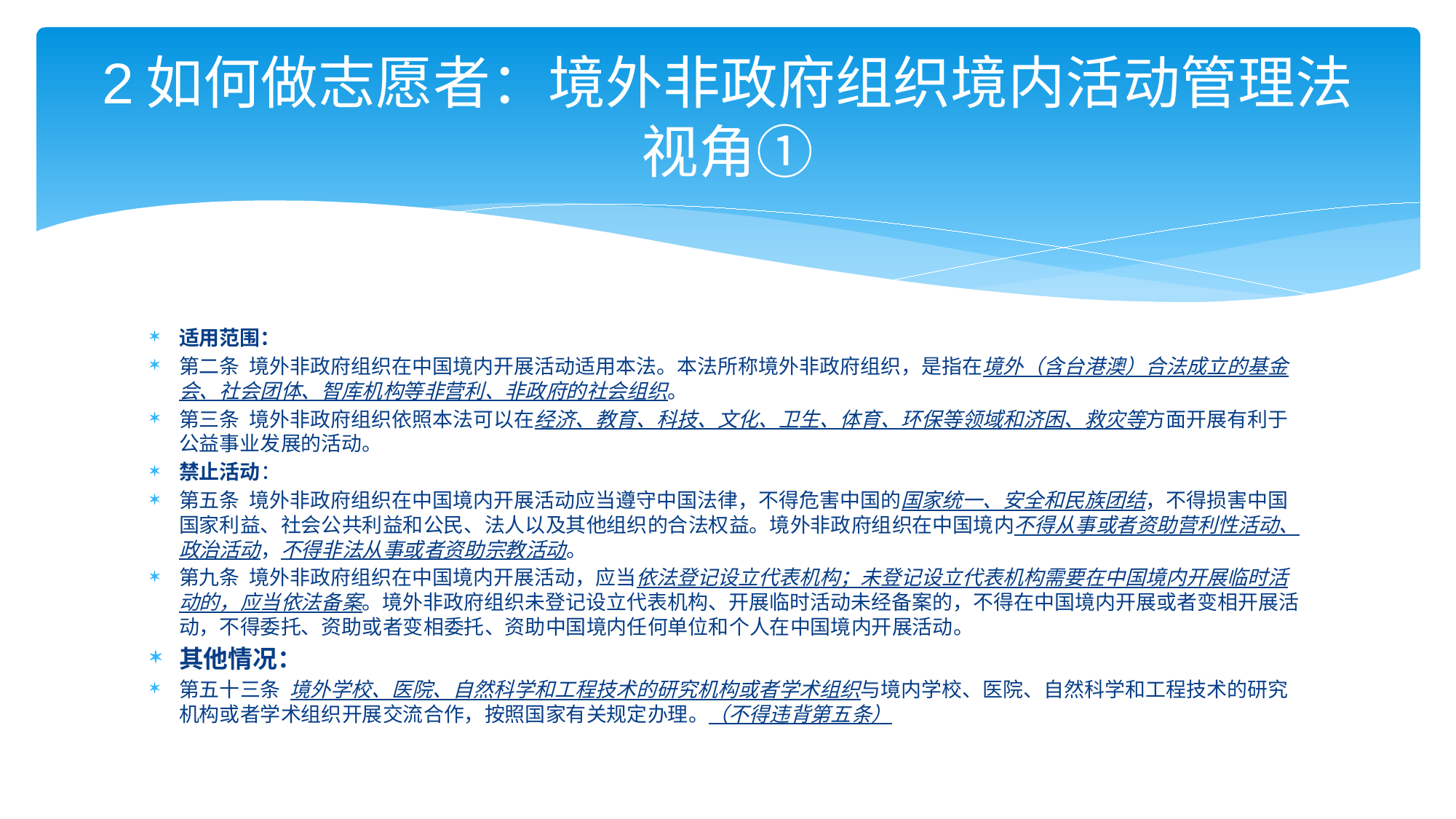

# 2如何做志愿者：境外非政府组织境内活动管理法视角①
适用范围：
第二条  境外非政府组织在中国境内开展活动适用本法。本法所称境外非政府组织，是指在境外（含台港澳）合法成立的基金会、社会团体、智库机构等非营利、非政府的社会组织。
第三条  境外非政府组织依照本法可以在经济、教育、科技、文化、卫生、体育、环保等领域和济困、救灾等方面开展有利于公益事业发展的活动。
禁止活动：
第五条  境外非政府组织在中国境内开展活动应当遵守中国法律，不得危害中国的国家统一、安全和民族团结，不得损害中国国家利益、社会公共利益和公民、法人以及其他组织的合法权益。境外非政府组织在中国境内不得从事或者资助营利性活动、政治活动，不得非法从事或者资助宗教活动。
第九条  境外非政府组织在中国境内开展活动，应当依法登记设立代表机构；未登记设立代表机构需要在中国境内开展临时活动的，应当依法备案。境外非政府组织未登记设立代表机构、开展临时活动未经备案的，不得在中国境内开展或者变相开展活动，不得委托、资助或者变相委托、资助中国境内任何单位和个人在中国境内开展活动。
其他情况：
第五十三条  境外学校、医院、自然科学和工程技术的研究机构或者学术组织与境内学校、医院、自然科学和工程技术的研究机构或者学术组织开展交流合作，按照国家有关规定办理。（不得违背第五条）